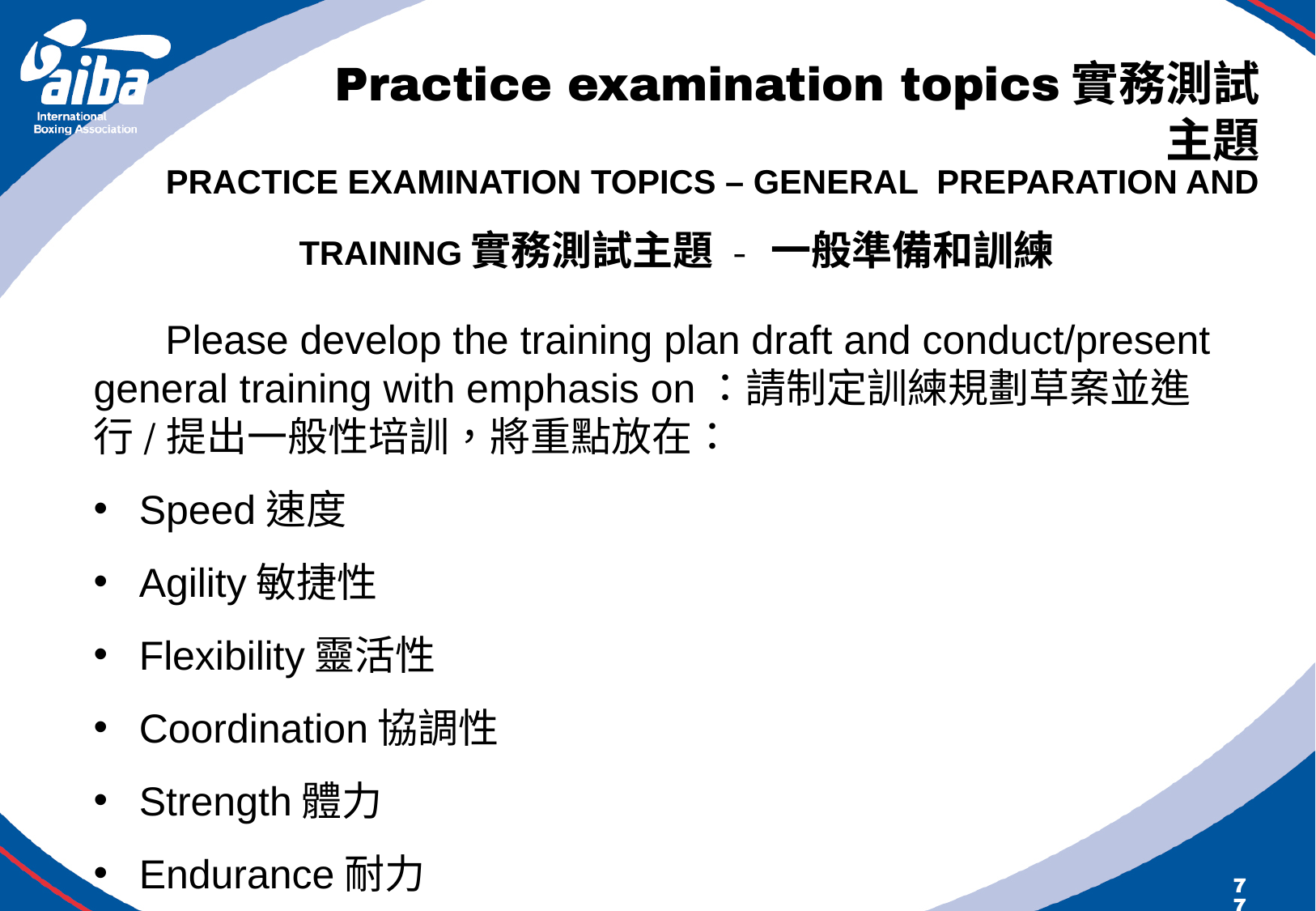

Practice examination topics實務測試主題
PRACTICE EXAMINATION TOPICS – GENERAL  PREPARATION AND TRAINING實務測試主題 - 一般準備和訓練
Please develop the training plan draft and conduct/present general training with emphasis on：請制定訓練規劃草案並進行/提出一般性培訓，將重點放在：
Speed速度
Agility敏捷性
Flexibility靈活性
Coordination協調性
Strength體力
Endurance耐力

77